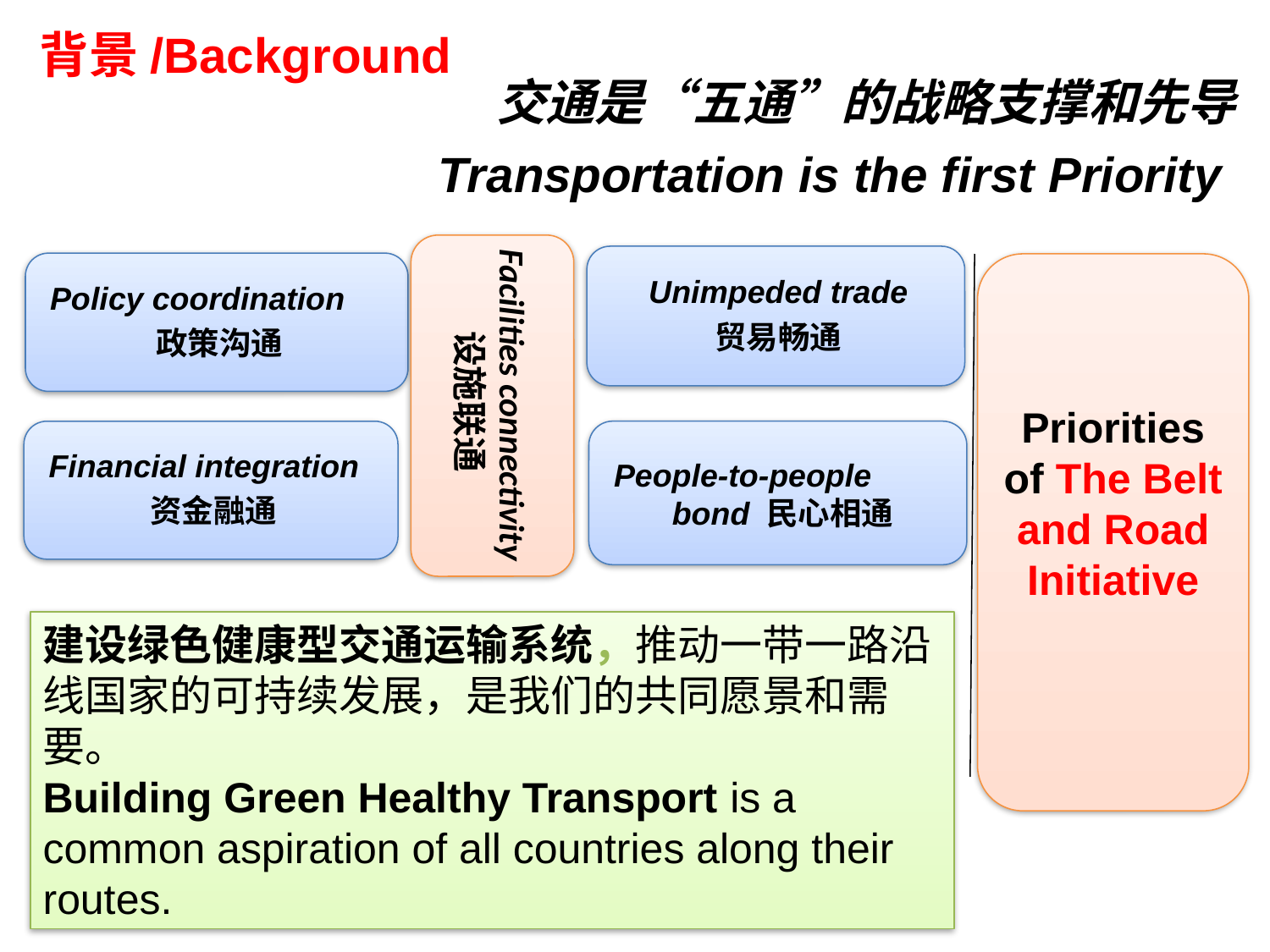

背景/Background
交通是“五通”的战略支撑和先导
Transportation is the first Priority
Facilities connectivity设施联通
Unimpeded trade
贸易畅通
Policy coordination
政策沟通
Priorities of The Belt and Road Initiative

Financial integration
资金融通
People-to-people bond 民心相通
建设绿色健康型交通运输系统，推动一带一路沿线国家的可持续发展，是我们的共同愿景和需要。
Building Green Healthy Transport is a common aspiration of all countries along their routes.